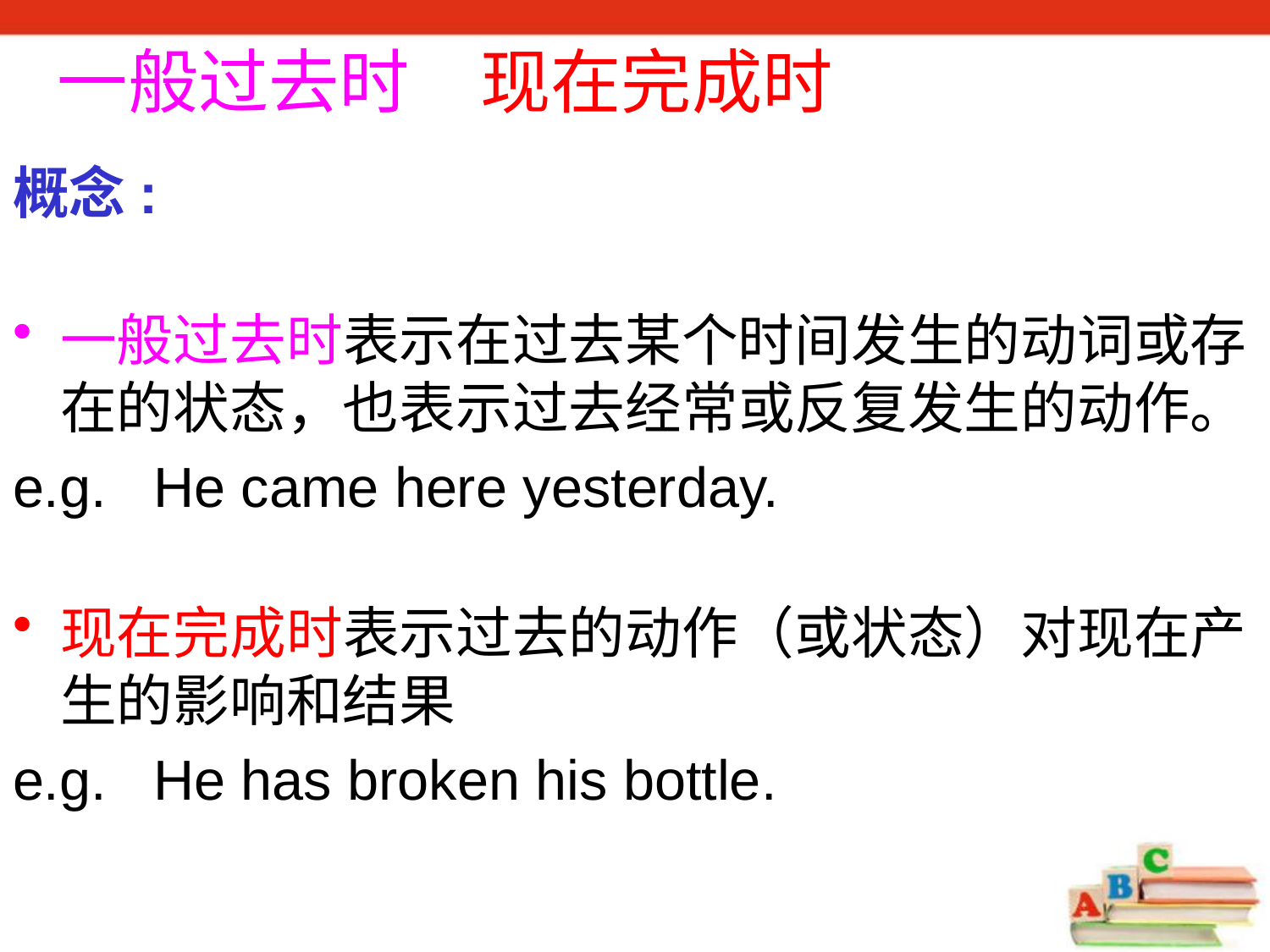

一般过去时和现在完成时的区别：
概念:
一般过去时表示在过去某个时间发生的动词或存在的状态，也表示过去经常或反复发生的动作。
e.g.   He came here yesterday.
现在完成时表示过去的动作（或状态）对现在产生的影响和结果
e.g.   He has broken his bottle.